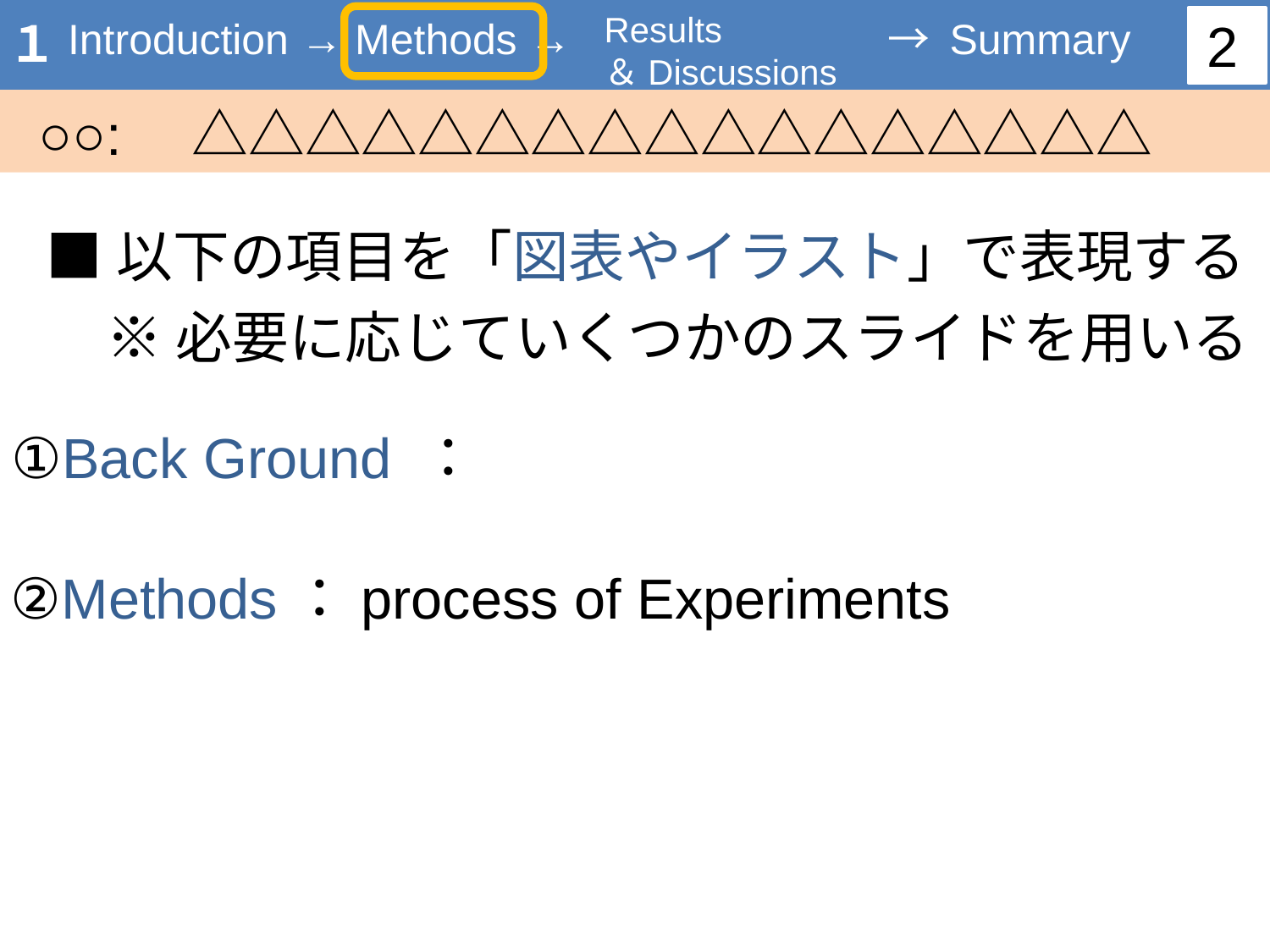

Results
＆Discussions
2
１

Introduction → Methods →　　　　　　　 → Summary

○○:　△△△△△△△△△△△△△△△△△
■以下の項目を「図表やイラスト」で表現する
※必要に応じていくつかのスライドを用いる
①Back Ground ：
②Methods：process of Experiments